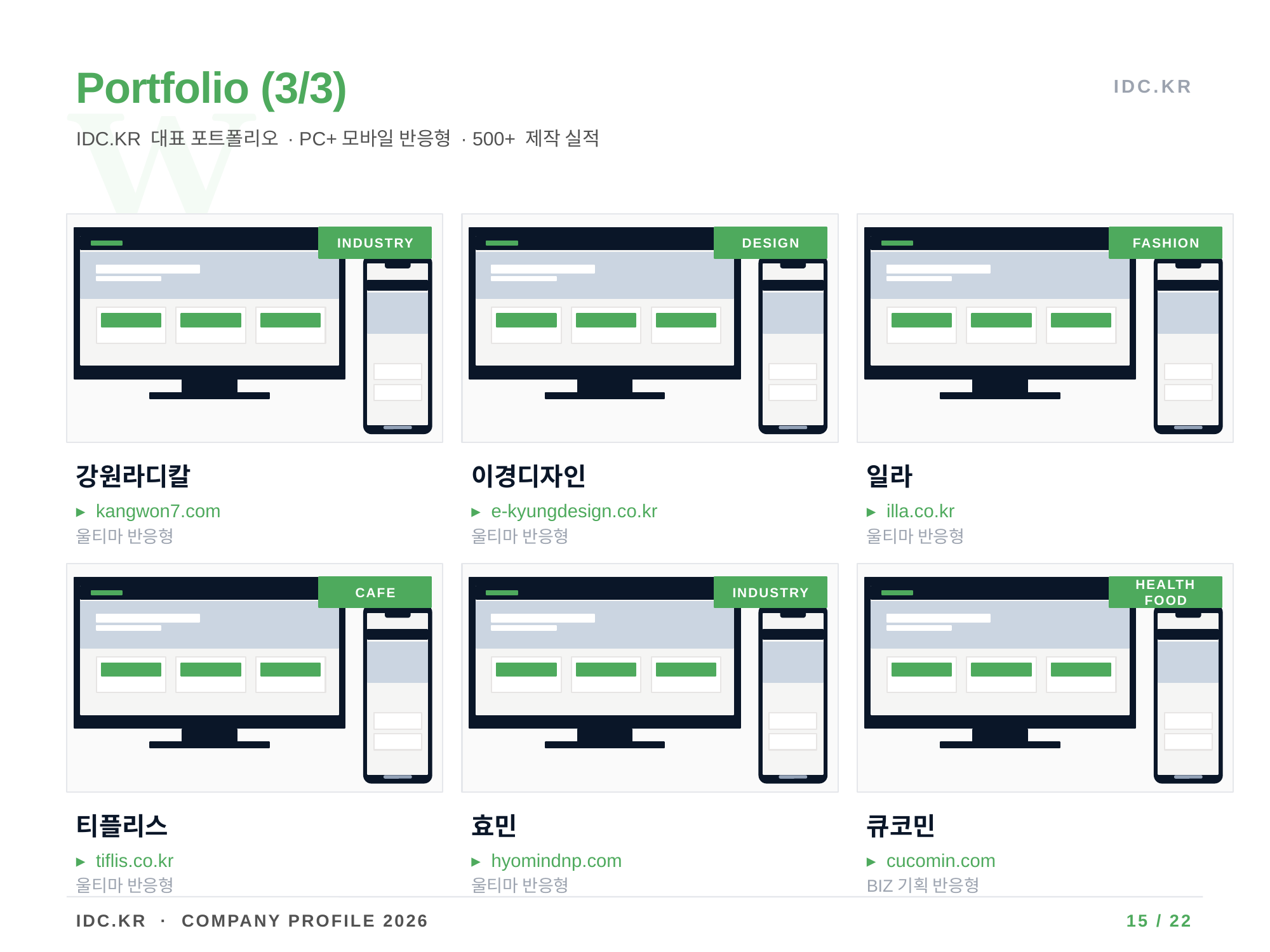

W
Portfolio (3/3)
IDC.KR
IDC.KR 대표 포트폴리오 · PC+모바일 반응형 · 500+ 제작 실적

INDUSTRY

DESIGN

FASHION

강원라디칼
이경디자인
일라
▸  kangwon7.com
▸  e-kyungdesign.co.kr
▸  illa.co.kr
울티마 반응형
울티마 반응형
울티마 반응형

CAFE

INDUSTRY

HEALTH FOOD

티플리스
효민
큐코민
▸  tiflis.co.kr
▸  hyomindnp.com
▸  cucomin.com
울티마 반응형
울티마 반응형
BIZ기획 반응형

IDC.KR  ·  COMPANY PROFILE 2026
15 / 22